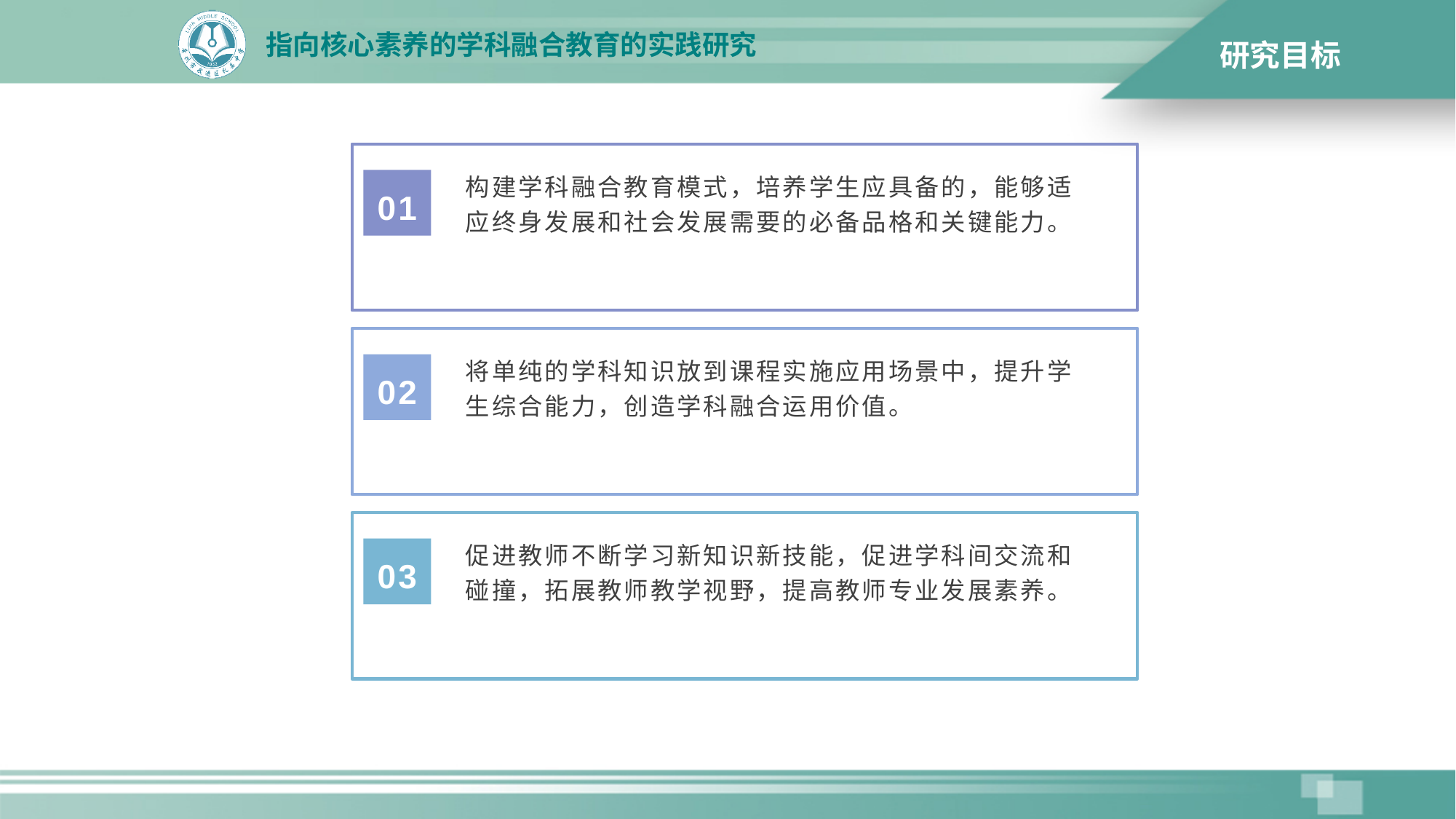

研究目标

构建学科融合教育模式，培养学生应具备的，能够适应终身发展和社会发展需要的必备品格和关键能力。

01

将单纯的学科知识放到课程实施应用场景中，提升学生综合能力，创造学科融合运用价值。

02

促进教师不断学习新知识新技能，促进学科间交流和碰撞，拓展教师教学视野，提高教师专业发展素养。

03